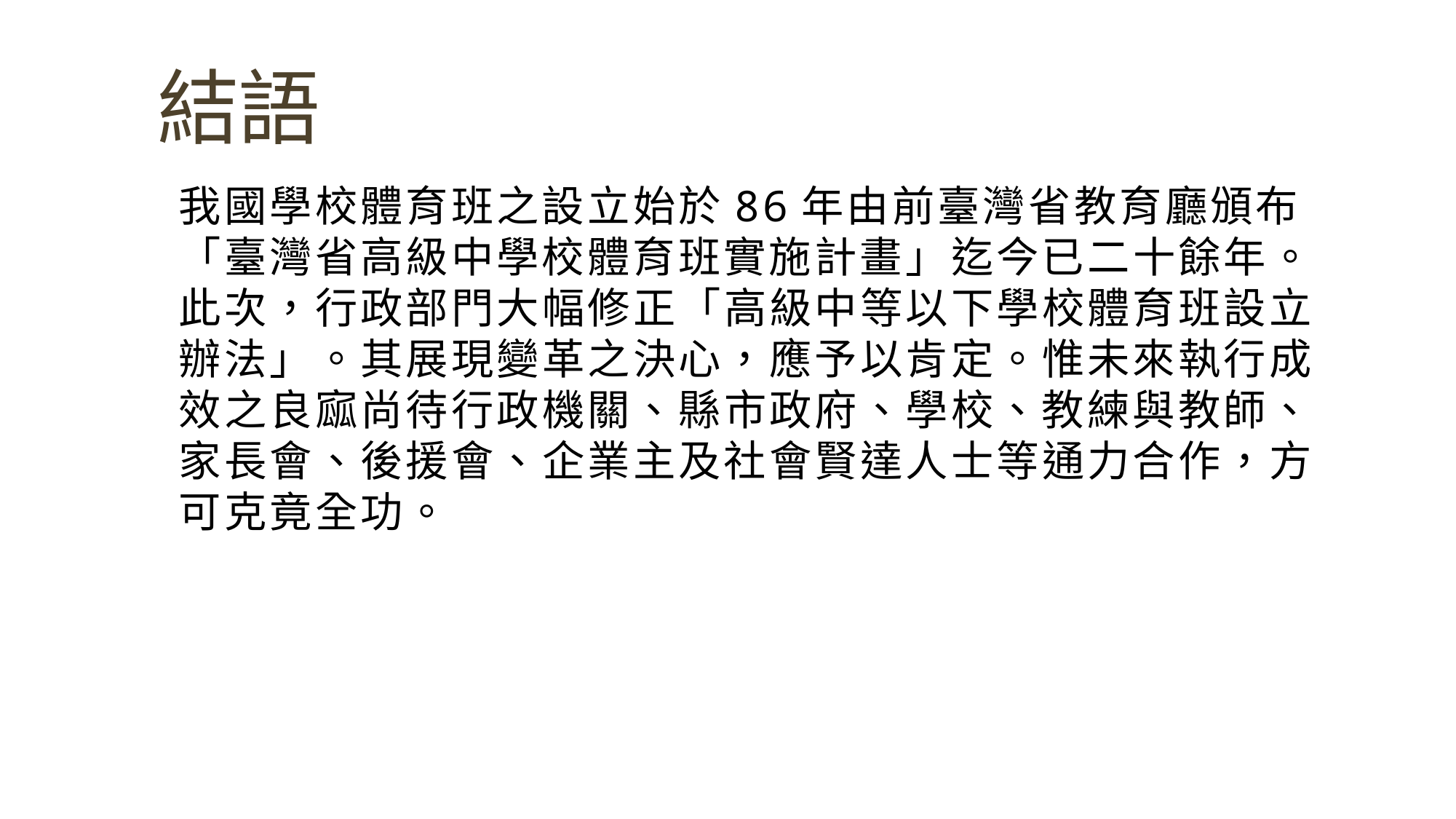

# 結語
我國學校體育班之設立始於86年由前臺灣省教育廳頒布「臺灣省高級中學校體育班實施計畫」迄今已二十餘年。此次，行政部門大幅修正「高級中等以下學校體育班設立辦法」。其展現變革之決心，應予以肯定。惟未來執行成效之良寙尚待行政機關、縣市政府、學校、教練與教師、家長會、後援會、企業主及社會賢達人士等通力合作，方可克竟全功。
36